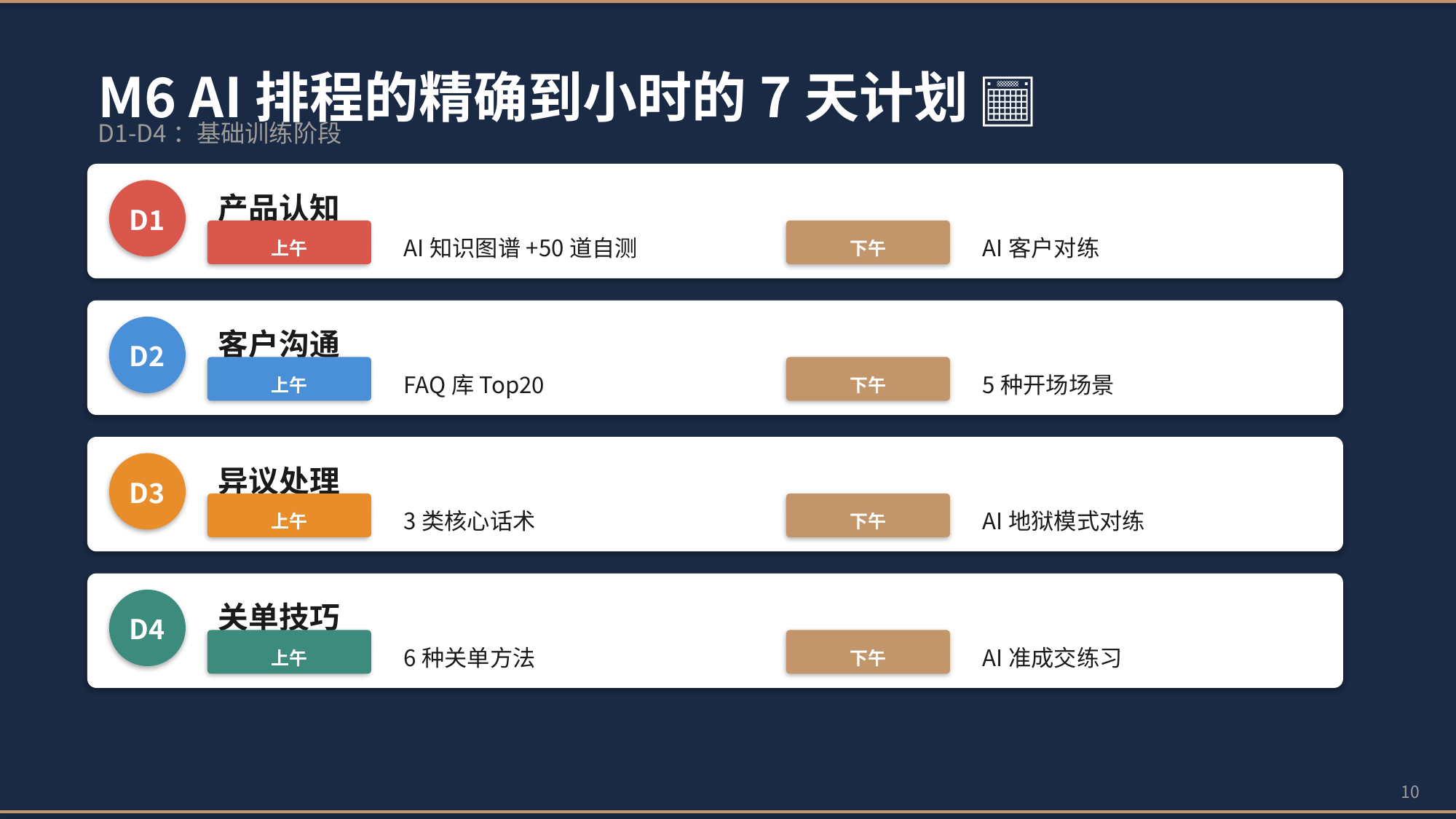

M6 AI排程的精确到小时的7天计划 📅
D1-D4：基础训练阶段

产品认知

D1

AI知识图谱+50道自测

AI客户对练
上午
下午

客户沟通

D2

FAQ库Top20

5种开场场景
上午
下午

异议处理

D3

3类核心话术

AI地狱模式对练
上午
下午

关单技巧

D4

6种关单方法

AI准成交练习
上午
下午
10